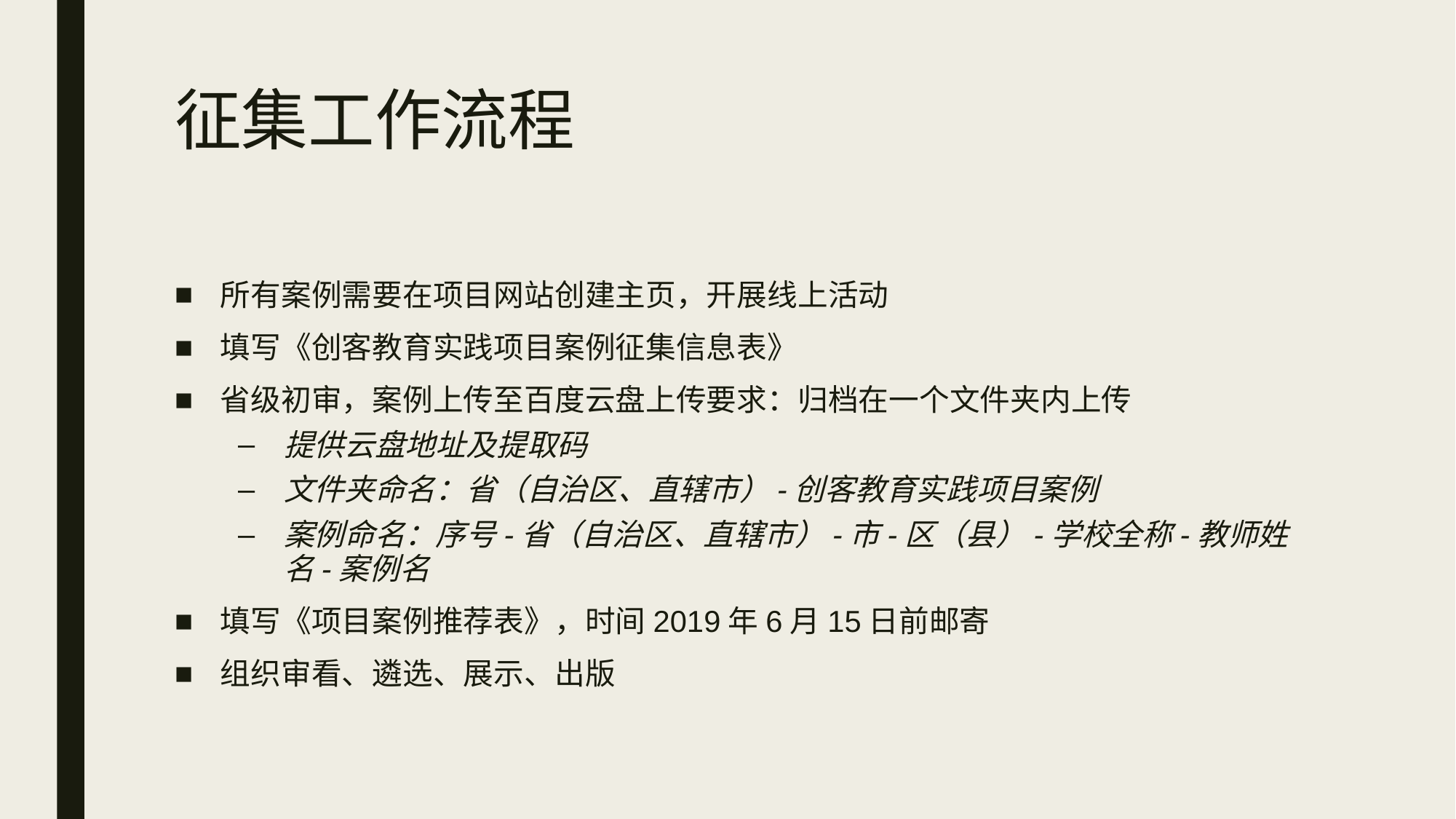

# 征集工作流程
所有案例需要在项目网站创建主页，开展线上活动
填写《创客教育实践项目案例征集信息表》
省级初审，案例上传至百度云盘上传要求：归档在一个文件夹内上传
提供云盘地址及提取码
文件夹命名：省（自治区、直辖市）-创客教育实践项目案例
案例命名：序号-省（自治区、直辖市）-市-区（县）-学校全称-教师姓名-案例名
填写《项目案例推荐表》，时间2019年6月15日前邮寄
组织审看、遴选、展示、出版